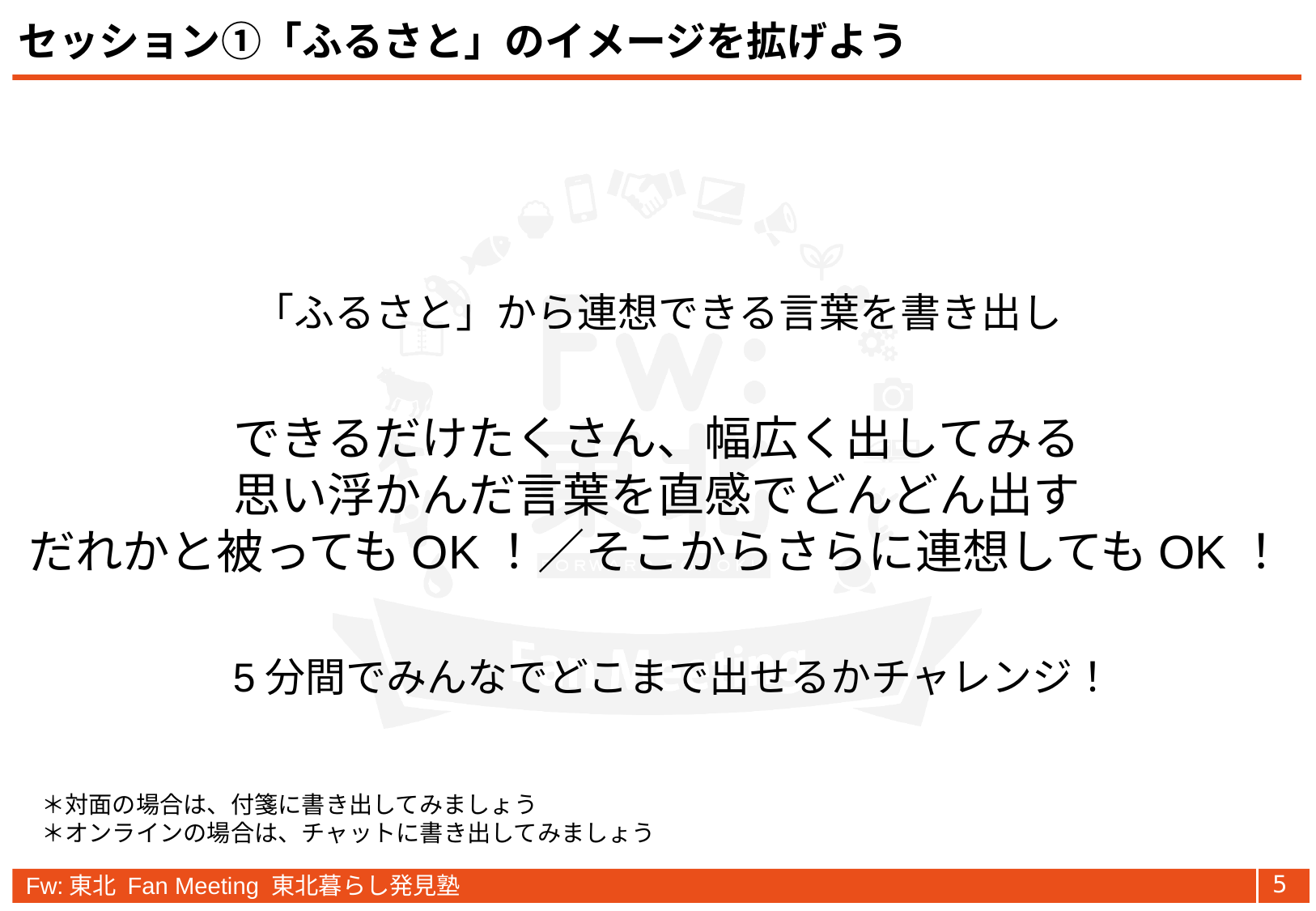

セッション①「ふるさと」のイメージを拡げよう
「ふるさと」から連想できる言葉を書き出し
できるだけたくさん、幅広く出してみる
思い浮かんだ言葉を直感でどんどん出す
だれかと被ってもOK！／そこからさらに連想してもOK！
5分間でみんなでどこまで出せるかチャレンジ！
＊対面の場合は、付箋に書き出してみましょう
＊オンラインの場合は、チャットに書き出してみましょう